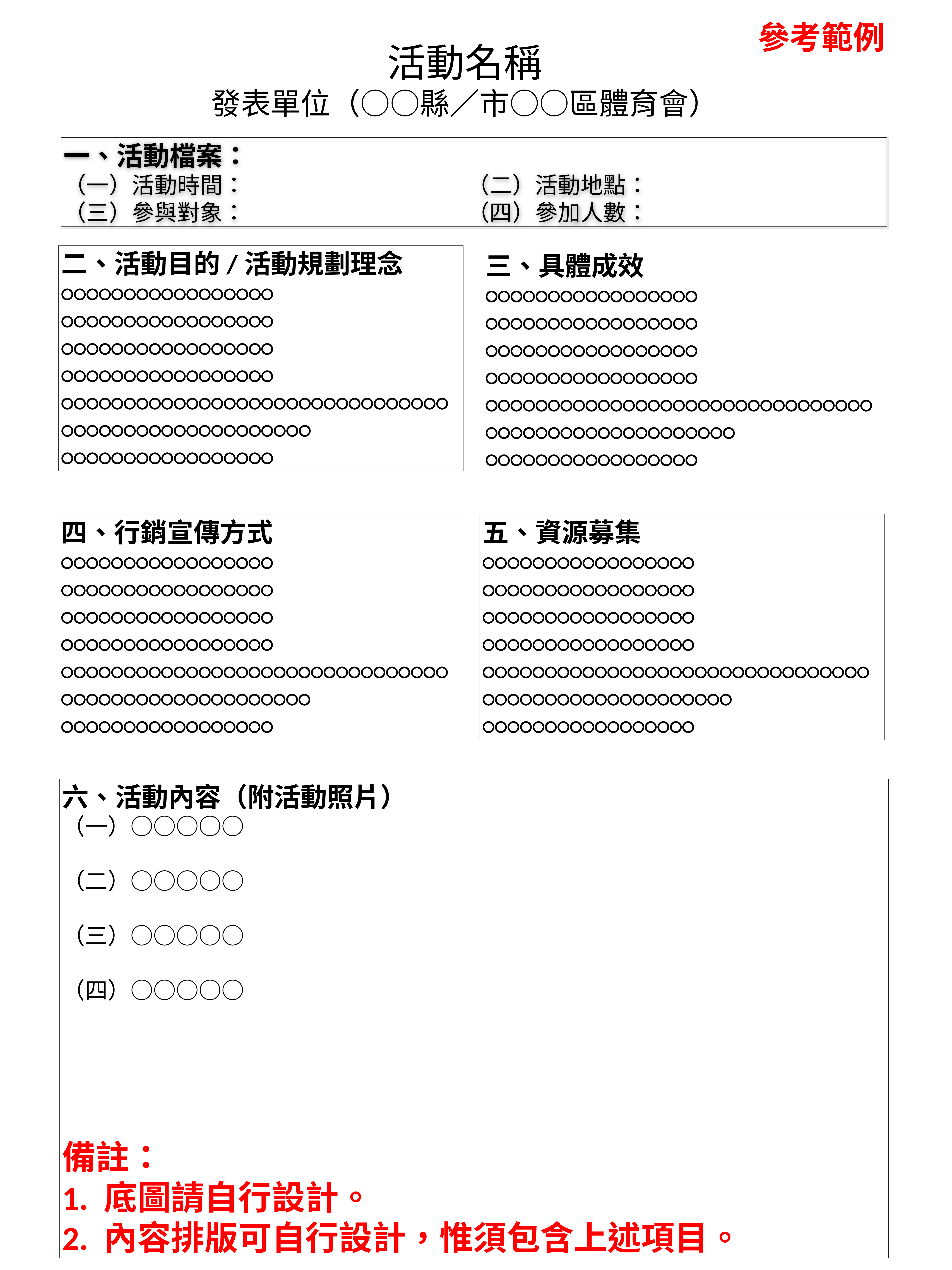

參考範例
活動名稱
發表單位（○○縣／市○○區體育會）
一、活動檔案：
（一）活動時間：                           　            （二）活動地點：
（三）參與對象：                           　            （四）參加人數：
二、活動目的/活動規劃理念
○○○○○○○○○○○○○○○○○
○○○○○○○○○○○○○○○○○
○○○○○○○○○○○○○○○○○
○○○○○○○○○○○○○○○○○
○○○○○○○○○○○○○○○○○○○○○○○○○○○○○○○○○○○○○○○○○○○○○○○○○○○
○○○○○○○○○○○○○○○○○
三、具體成效
○○○○○○○○○○○○○○○○○
○○○○○○○○○○○○○○○○○
○○○○○○○○○○○○○○○○○
○○○○○○○○○○○○○○○○○
○○○○○○○○○○○○○○○○○○○○○○○○○○○○○○○○○○○○○○○○○○○○○○○○○○○
○○○○○○○○○○○○○○○○○
四、行銷宣傳方式
○○○○○○○○○○○○○○○○○
○○○○○○○○○○○○○○○○○
○○○○○○○○○○○○○○○○○
○○○○○○○○○○○○○○○○○
○○○○○○○○○○○○○○○○○○○○○○○○○○○○○○○○○○○○○○○○○○○○○○○○○○○
○○○○○○○○○○○○○○○○○
五、資源募集
○○○○○○○○○○○○○○○○○
○○○○○○○○○○○○○○○○○
○○○○○○○○○○○○○○○○○
○○○○○○○○○○○○○○○○○
○○○○○○○○○○○○○○○○○○○○○○○○○○○○○○○○○○○○○○○○○○○○○○○○○○○
○○○○○○○○○○○○○○○○○
六、活動內容（附活動照片）
（一）○○○○○

（二）○○○○○

（三）○○○○○

（四）○○○○○

備註：
1. 底圖請自行設計。
2. 內容排版可自行設計，惟須包含上述項目。